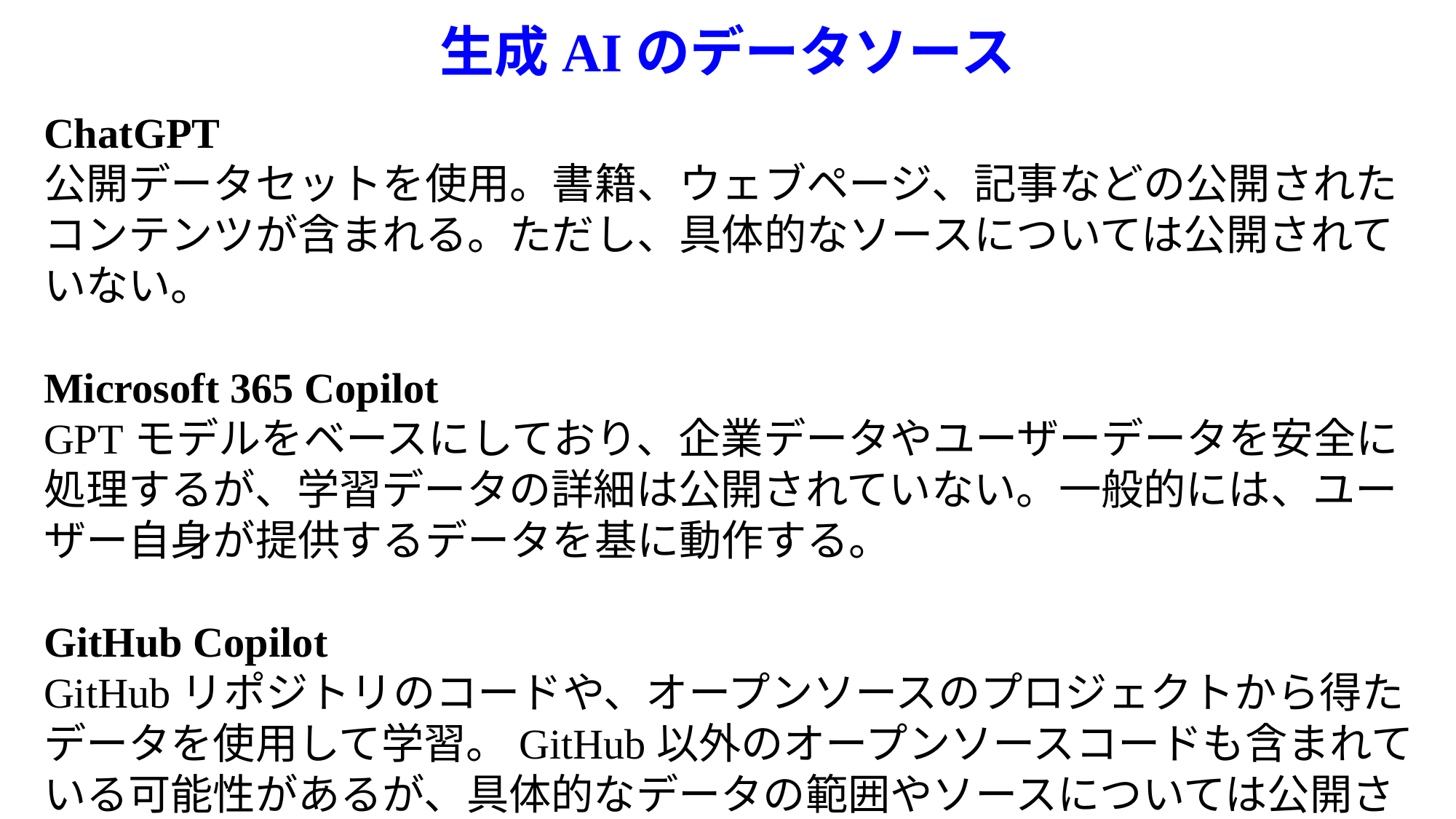

# 生成AIのデータソース
ChatGPT
公開データセットを使用。書籍、ウェブページ、記事などの公開されたコンテンツが含まれる。ただし、具体的なソースについては公開されていない。

Microsoft 365 Copilot
GPTモデルをベースにしており、企業データやユーザーデータを安全に処理するが、学習データの詳細は公開されていない。一般的には、ユーザー自身が提供するデータを基に動作する。

GitHub Copilot
GitHubリポジトリのコードや、オープンソースのプロジェクトから得たデータを使用して学習。GitHub以外のオープンソースコードも含まれている可能性があるが、具体的なデータの範囲やソースについては公開されていない。